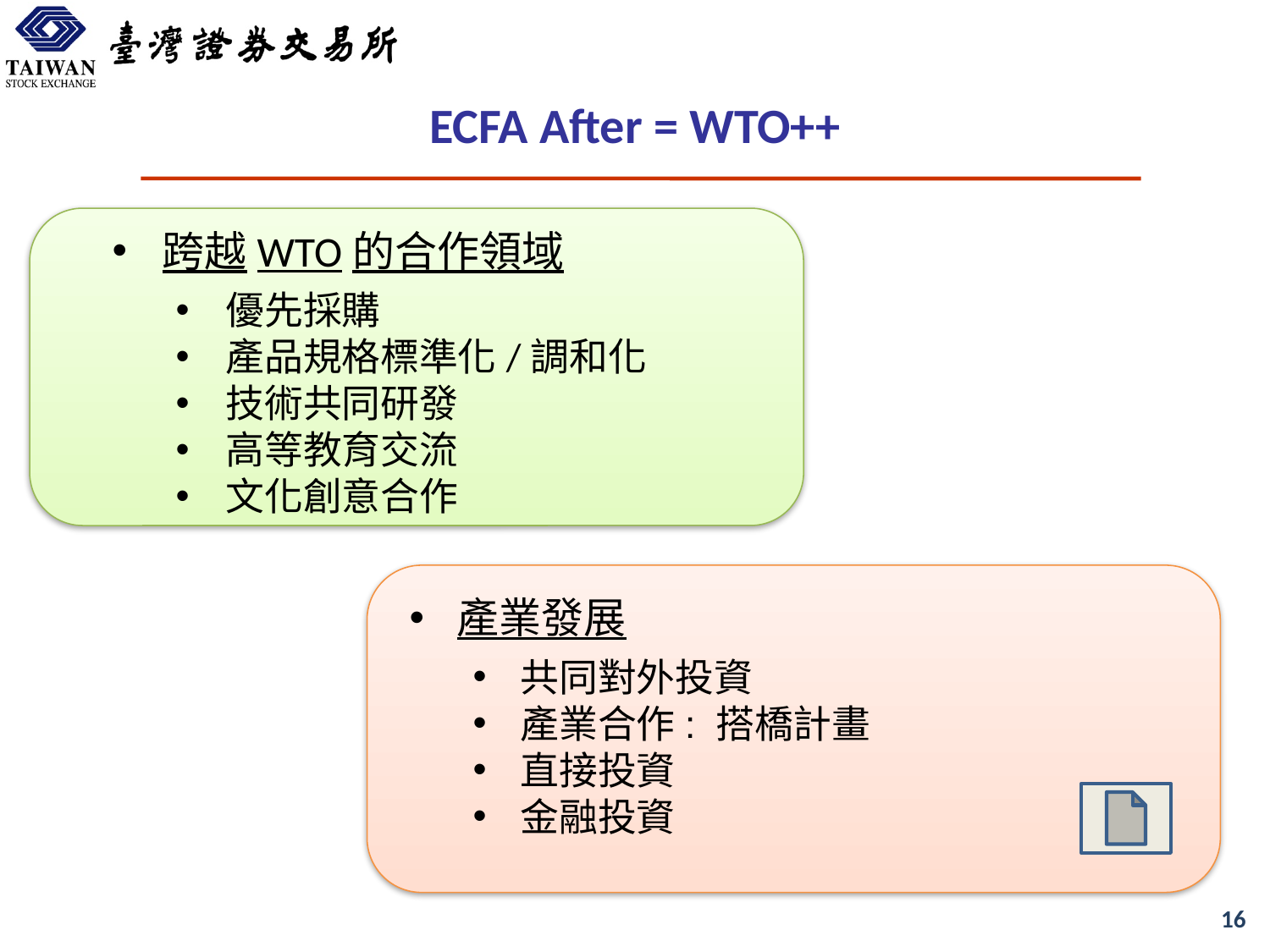

# ECFA After = WTO++

跨越WTO的合作領域
優先採購
產品規格標準化/調和化
技術共同研發
高等教育交流
文化創意合作

產業發展
共同對外投資
產業合作: 搭橋計畫
直接投資
金融投資

16